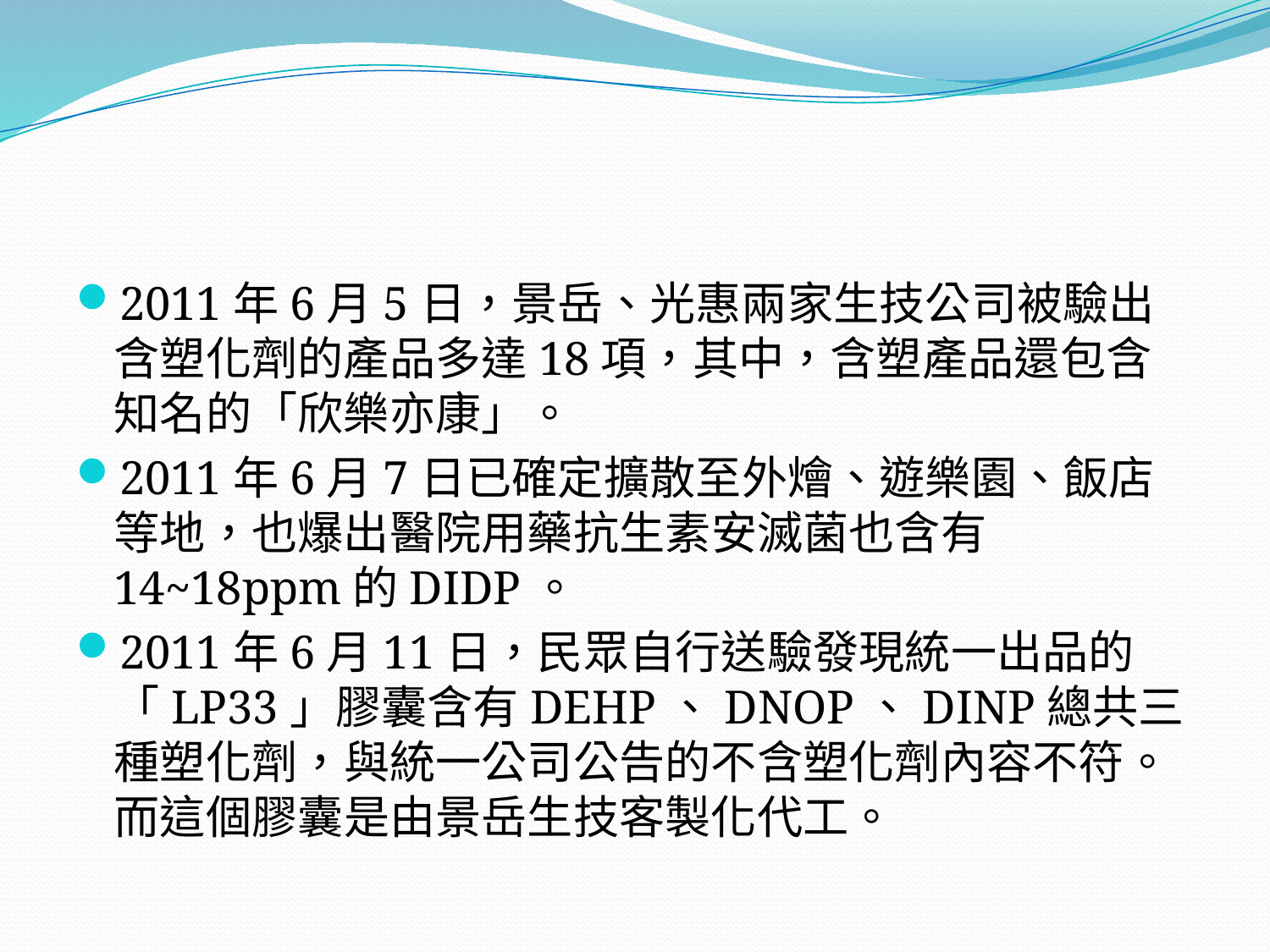

#
2011年6月5日，景岳、光惠兩家生技公司被驗出含塑化劑的產品多達18項，其中，含塑產品還包含知名的「欣樂亦康」。
2011年6月7日已確定擴散至外燴、遊樂園、飯店等地，也爆出醫院用藥抗生素安滅菌也含有14~18ppm的DIDP。
2011年6月11日，民眾自行送驗發現統一出品的「LP33」膠囊含有DEHP、DNOP、DINP總共三種塑化劑，與統一公司公告的不含塑化劑內容不符。而這個膠囊是由景岳生技客製化代工。